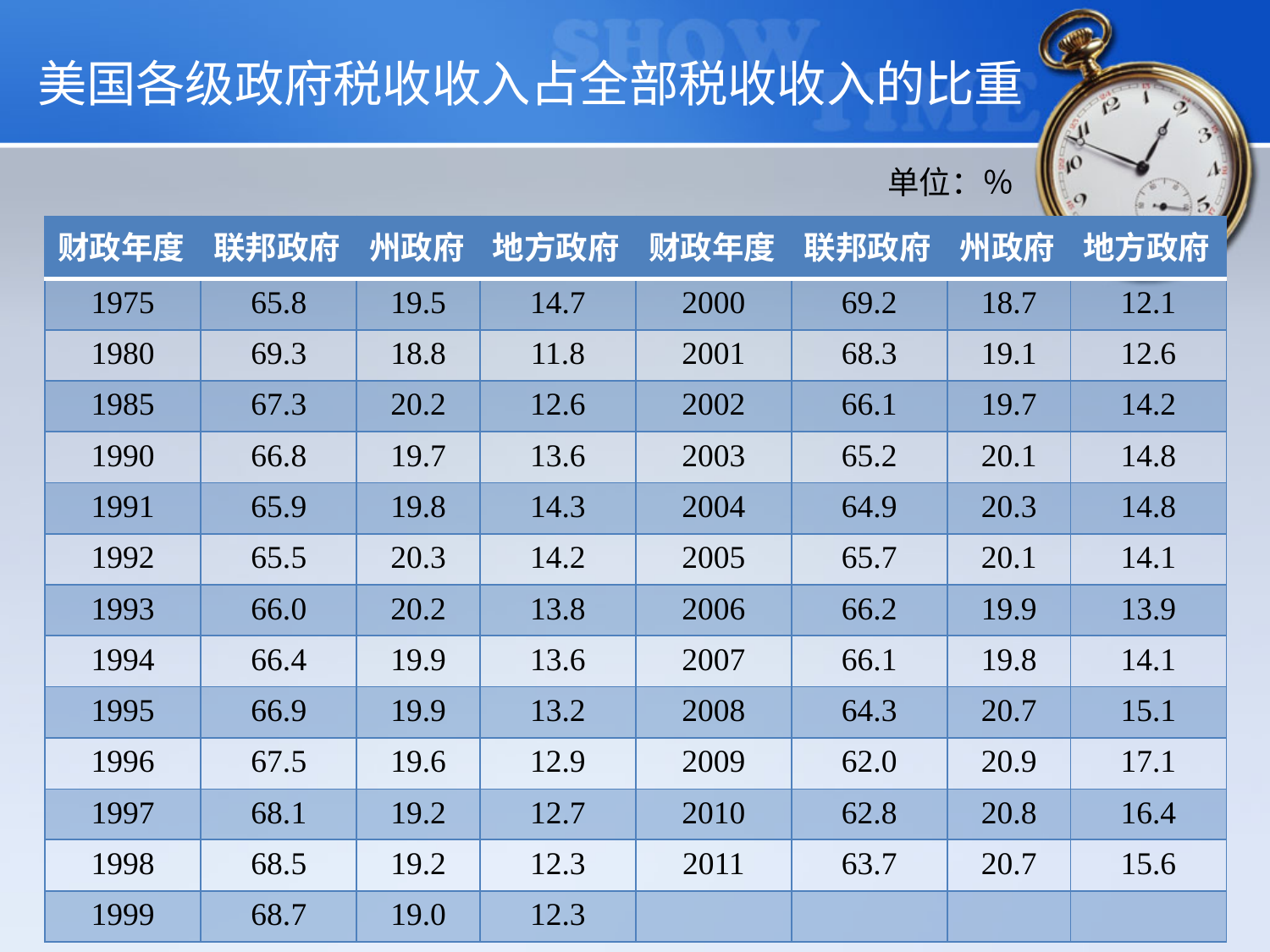

美国各级政府税收收入占全部税收收入的比重
单位：％
| 财政年度 | 联邦政府 | 州政府 | 地方政府 | 财政年度 | 联邦政府 | 州政府 | 地方政府 |
| --- | --- | --- | --- | --- | --- | --- | --- |
| 1975 | 65.8 | 19.5 | 14.7 | 2000 | 69.2 | 18.7 | 12.1 |
| 1980 | 69.3 | 18.8 | 11.8 | 2001 | 68.3 | 19.1 | 12.6 |
| 1985 | 67.3 | 20.2 | 12.6 | 2002 | 66.1 | 19.7 | 14.2 |
| 1990 | 66.8 | 19.7 | 13.6 | 2003 | 65.2 | 20.1 | 14.8 |
| 1991 | 65.9 | 19.8 | 14.3 | 2004 | 64.9 | 20.3 | 14.8 |
| 1992 | 65.5 | 20.3 | 14.2 | 2005 | 65.7 | 20.1 | 14.1 |
| 1993 | 66.0 | 20.2 | 13.8 | 2006 | 66.2 | 19.9 | 13.9 |
| 1994 | 66.4 | 19.9 | 13.6 | 2007 | 66.1 | 19.8 | 14.1 |
| 1995 | 66.9 | 19.9 | 13.2 | 2008 | 64.3 | 20.7 | 15.1 |
| 1996 | 67.5 | 19.6 | 12.9 | 2009 | 62.0 | 20.9 | 17.1 |
| 1997 | 68.1 | 19.2 | 12.7 | 2010 | 62.8 | 20.8 | 16.4 |
| 1998 | 68.5 | 19.2 | 12.3 | 2011 | 63.7 | 20.7 | 15.6 |
| 1999 | 68.7 | 19.0 | 12.3 |  |  |  |  |